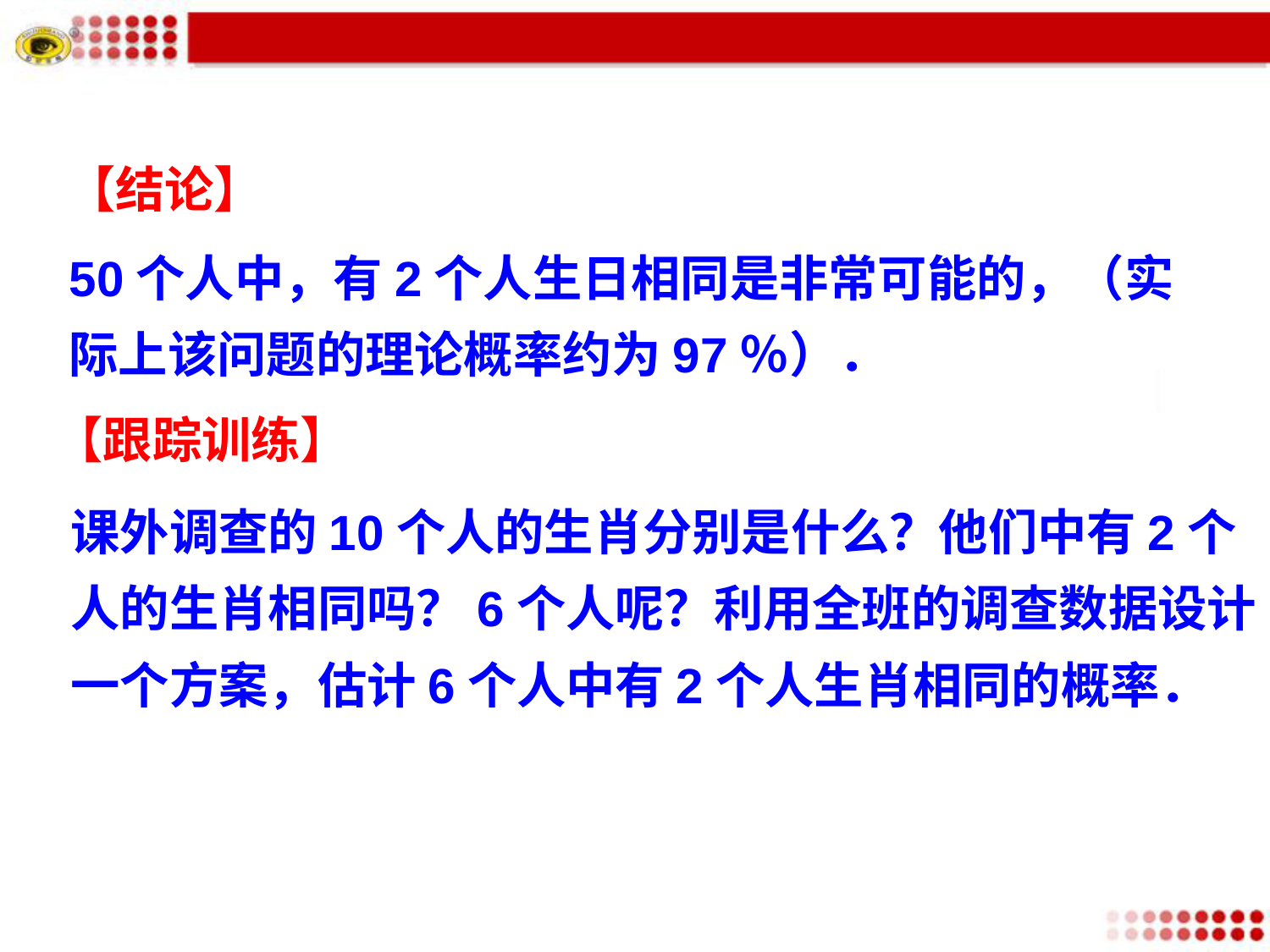

【结论】
50个人中，有2个人生日相同是非常可能的，（实际上该问题的理论概率约为97％）．
【跟踪训练】
课外调查的10个人的生肖分别是什么？他们中有2个人的生肖相同吗？6个人呢？利用全班的调查数据设计一个方案，估计6个人中有2个人生肖相同的概率．